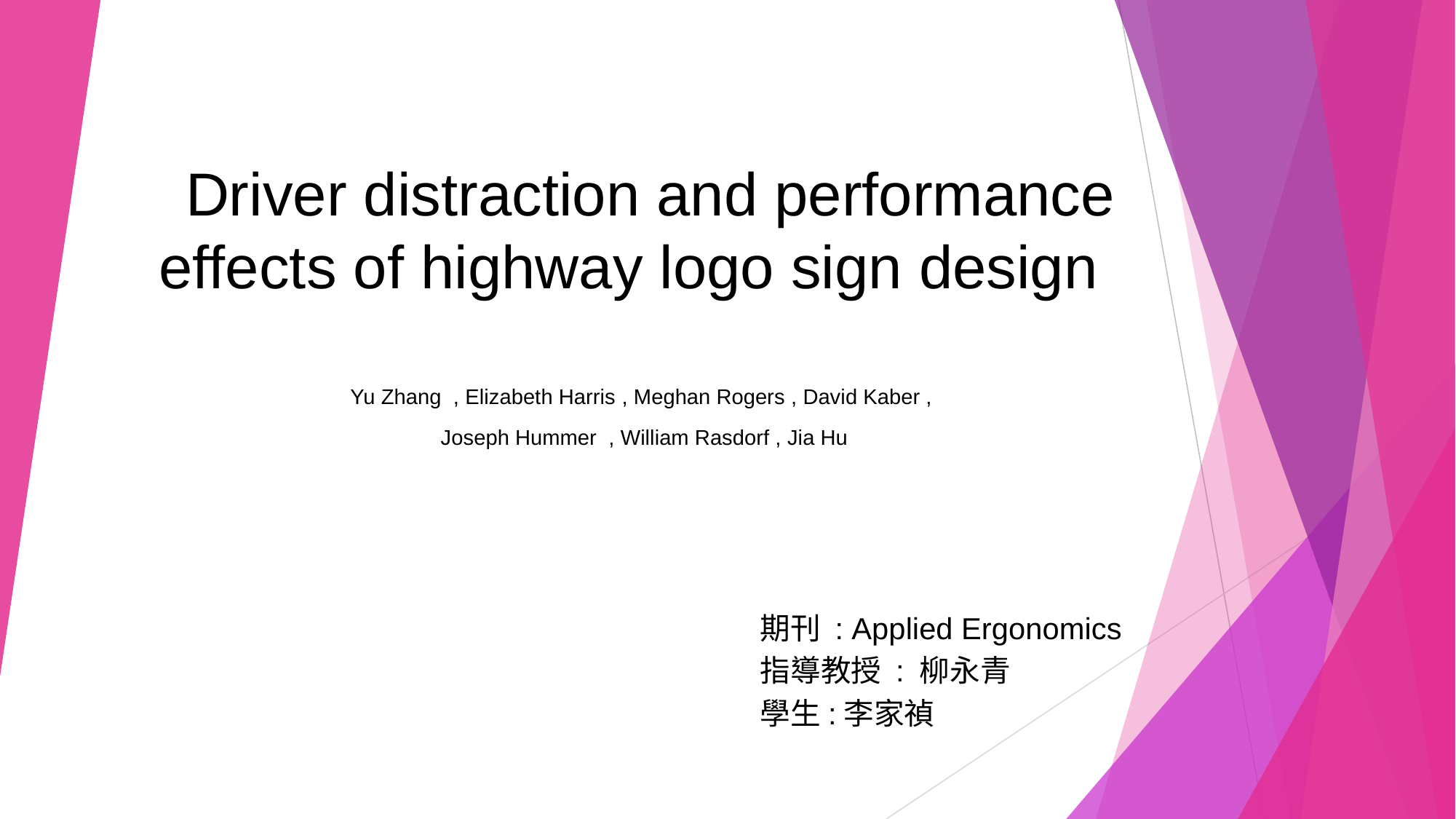

# Driver distraction and performance effects of highway logo sign design
Yu Zhang  , Elizabeth Harris , Meghan Rogers , David Kaber ,
Joseph Hummer  , William Rasdorf , Jia Hu
期刊 : Applied Ergonomics
指導教授 : 柳永青
學生:李家禎